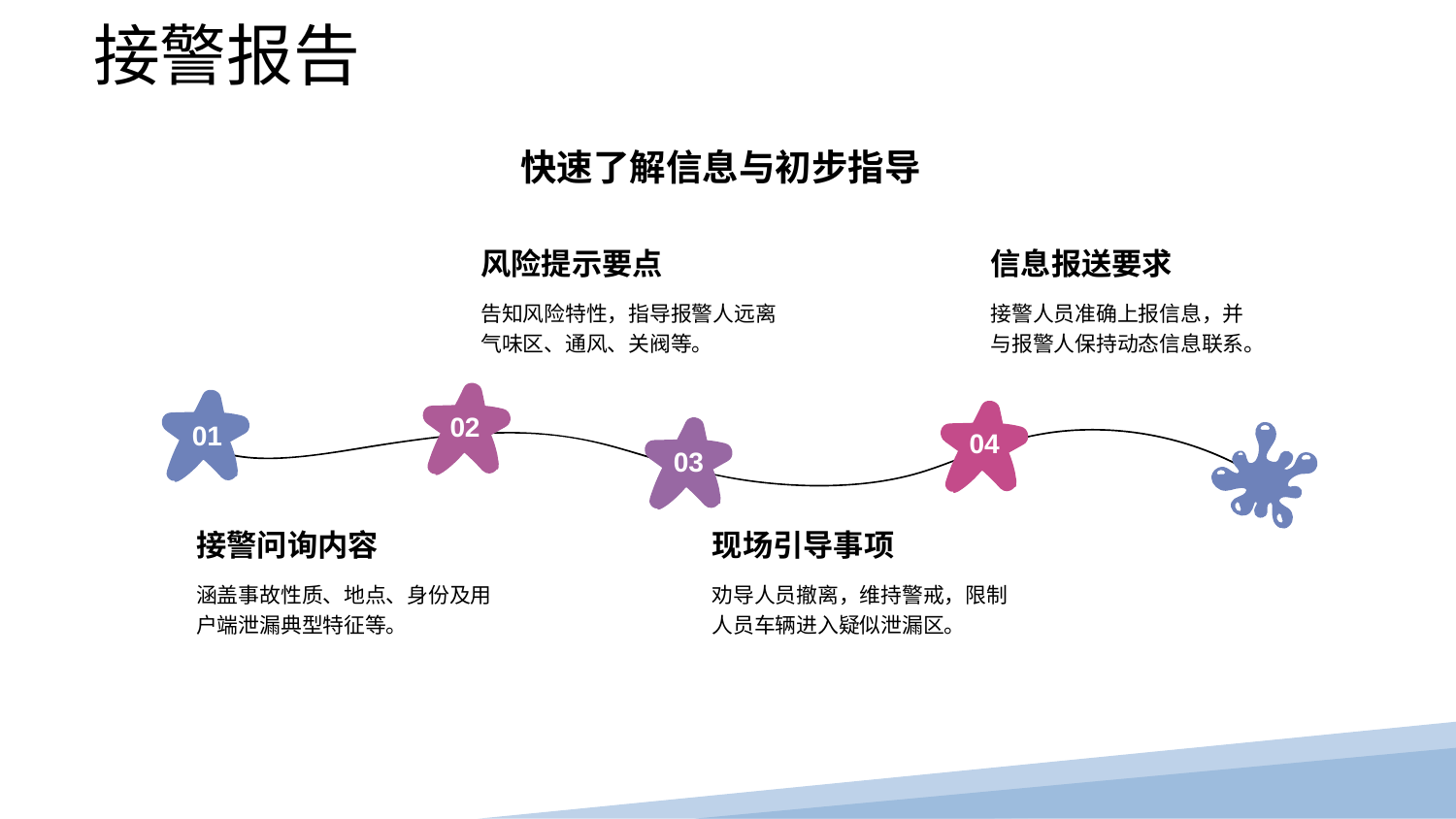

接警报告
快速了解信息与初步指导
风险提示要点
信息报送要求
告知风险特性，指导报警人远离气味区、通风、关阀等。
接警人员准确上报信息，并与报警人保持动态信息联系。

02

01
04

03
接警问询内容
现场引导事项
涵盖事故性质、地点、身份及用户端泄漏典型特征等。
劝导人员撤离，维持警戒，限制人员车辆进入疑似泄漏区。